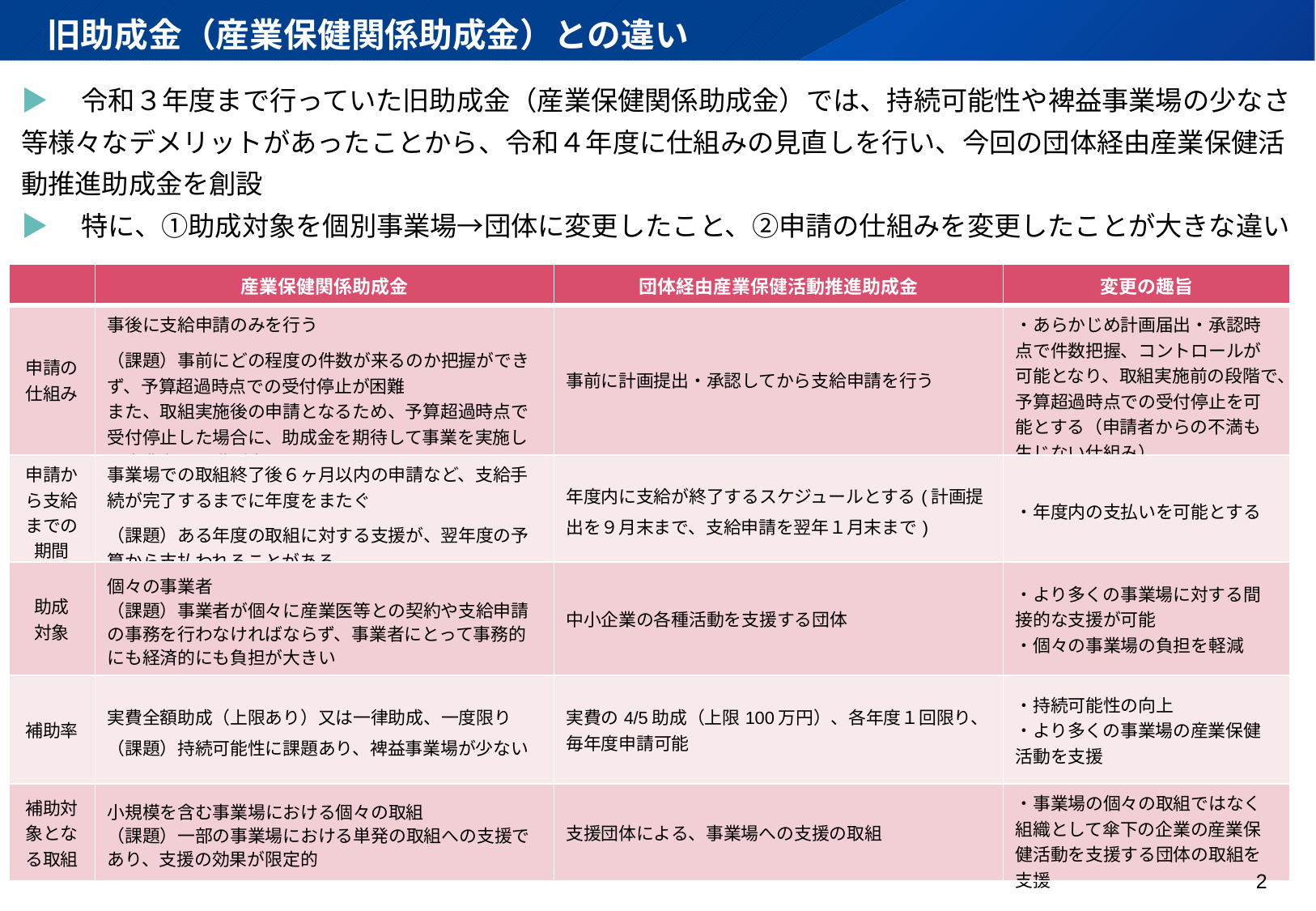

旧助成金（産業保健関係助成金）との違い
▶　令和３年度まで行っていた旧助成金（産業保健関係助成金）では、持続可能性や裨益事業場の少なさ等様々なデメリットがあったことから、令和４年度に仕組みの見直しを行い、今回の団体経由産業保健活動推進助成金を創設
▶　特に、①助成対象を個別事業場→団体に変更したこと、②申請の仕組みを変更したことが大きな違い
|  | 産業保健関係助成金 | 団体経由産業保健活動推進助成金 | 変更の趣旨 |
| --- | --- | --- | --- |
| 申請の仕組み | 事後に支給申請のみを行う （課題）事前にどの程度の件数が来るのか把握ができず、予算超過時点での受付停止が困難 また、取組実施後の申請となるため、予算超過時点で受付停止した場合に、助成金を期待して事業を実施した事業者に不満が生じるおそれ | 事前に計画提出・承認してから支給申請を行う | ・あらかじめ計画届出・承認時点で件数把握、コントロールが可能となり、取組実施前の段階で、予算超過時点での受付停止を可能とする（申請者からの不満も生じない仕組み） |
| 申請から支給までの期間 | 事業場での取組終了後６ヶ月以内の申請など、支給手続が完了するまでに年度をまたぐ （課題）ある年度の取組に対する支援が、翌年度の予算から支払われることがある | 年度内に支給が終了するスケジュールとする(計画提出を９月末まで、支給申請を翌年１月末まで) | ・年度内の支払いを可能とする |
| 助成 対象 | 個々の事業者 （課題）事業者が個々に産業医等との契約や支給申請の事務を行わなければならず、事業者にとって事務的にも経済的にも負担が大きい | 中小企業の各種活動を支援する団体 | ・より多くの事業場に対する間接的な支援が可能 ・個々の事業場の負担を軽減 |
| 補助率 | 実費全額助成（上限あり）又は一律助成、一度限り （課題）持続可能性に課題あり、裨益事業場が少ない | 実費の4/5助成（上限100万円）、各年度１回限り、毎年度申請可能 | ・持続可能性の向上 ・より多くの事業場の産業保健活動を支援 |
| 補助対象となる取組 | 小規模を含む事業場における個々の取組 （課題）一部の事業場における単発の取組への支援であり、支援の効果が限定的 | 支援団体による、事業場への支援の取組 | ・事業場の個々の取組ではなく組織として傘下の企業の産業保健活動を支援する団体の取組を支援 |
2
介入研究第４期３ポツ目；
今年度までの研究の違いとしては、同じ看護、トラックドライバー、介護の仕事で働いていても、その職場ごとに疲労対策の在り方が変わってくるため、対象職場へのヒアリングに基づいて、そこに見合ったオーダーメイドの疲労対策を提案し、その効果検証を実施している所です。